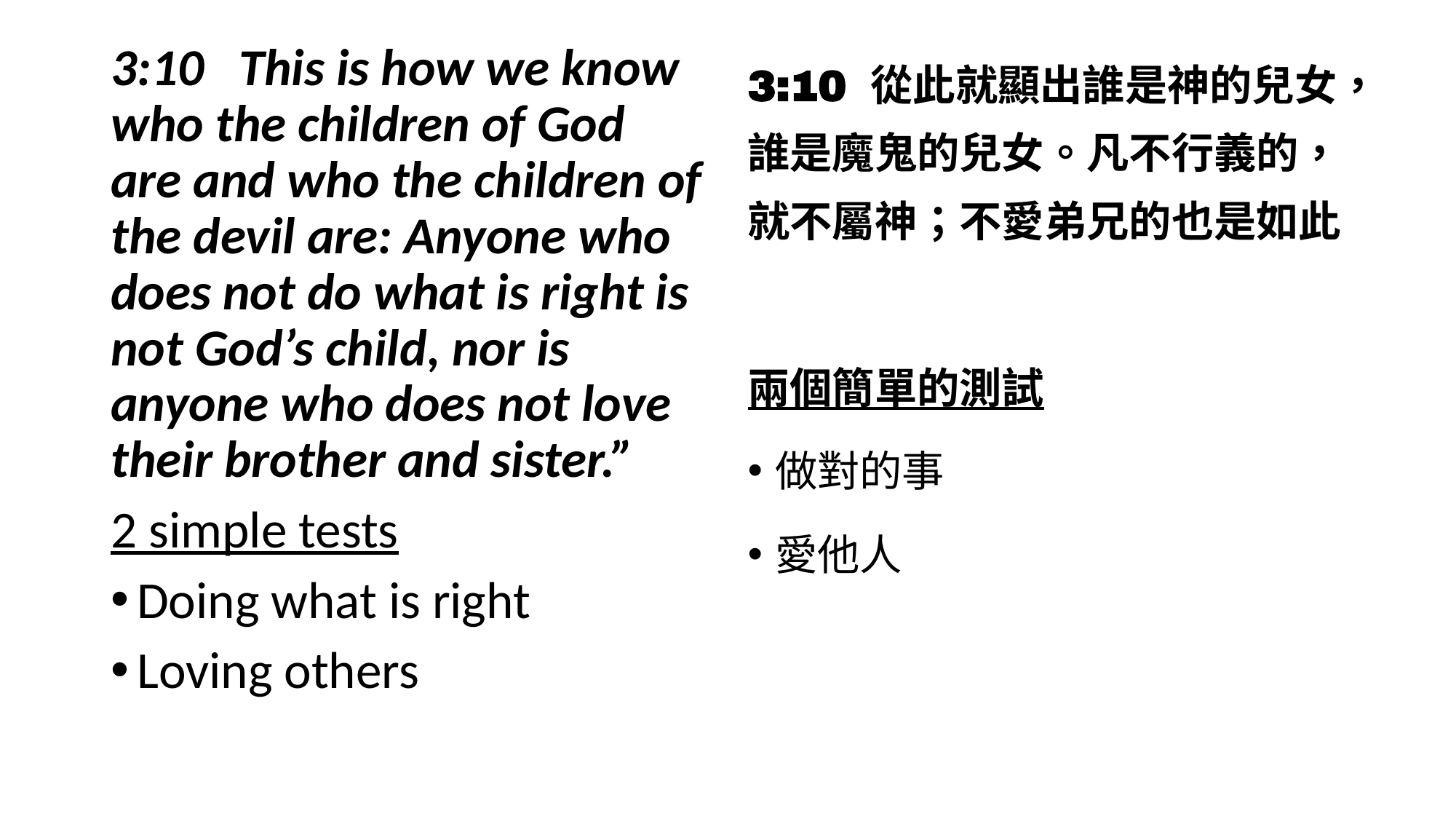

3:10   This is how we know who the children of God are and who the children of the devil are: Anyone who does not do what is right is not God’s child, nor is anyone who does not love their brother and sister.”
2 simple tests
Doing what is right
Loving others

3:10 從此就顯出誰是神的兒女，誰是魔鬼的兒女。凡不行義的，就不屬神；不愛弟兄的也是如此

兩個簡單的測試
做對的事
愛他人